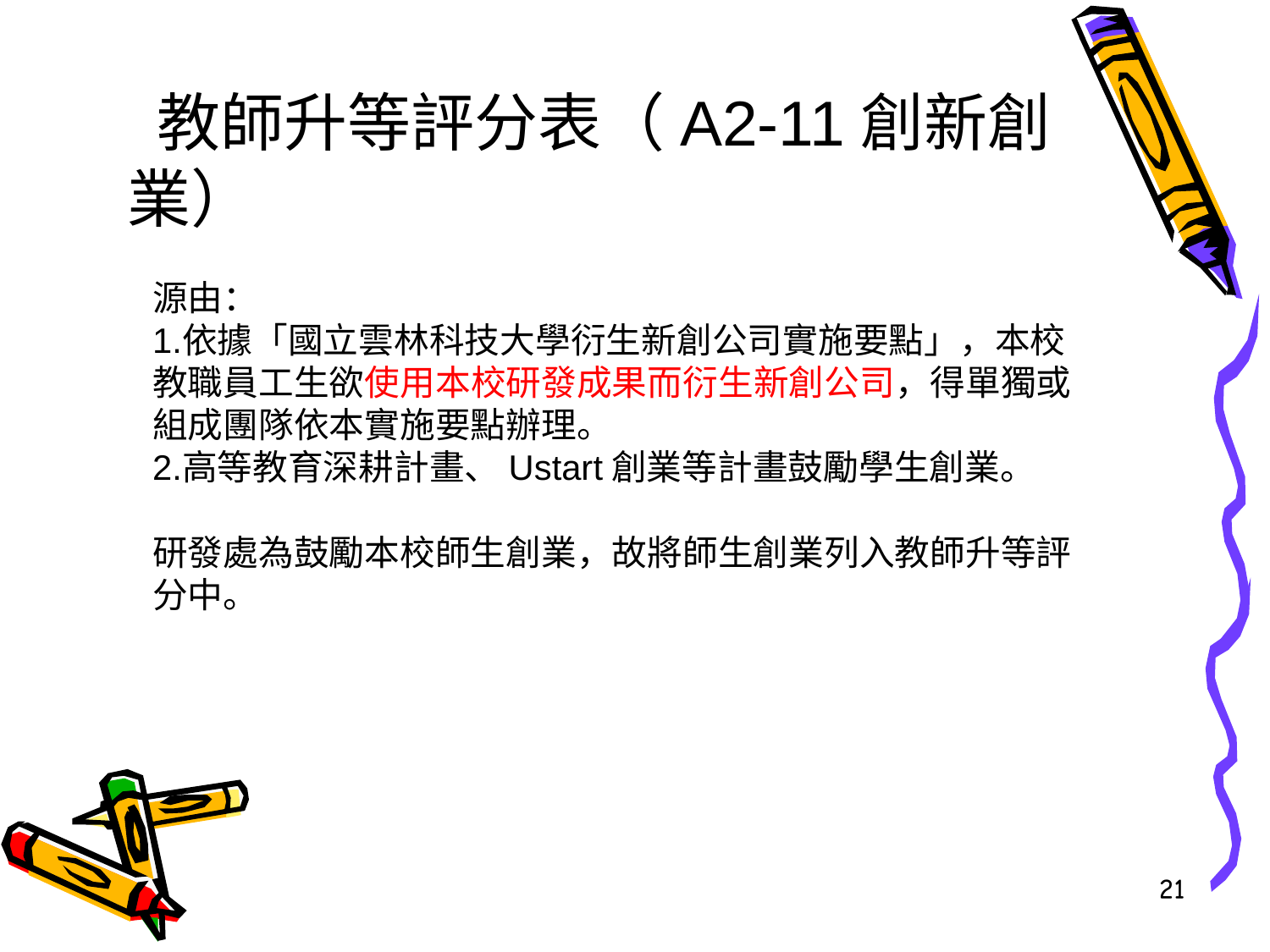

教師升等評分表（A2-11創新創業）
源由：
依據「國立雲林科技大學衍生新創公司實施要點」，本校教職員工生欲使用本校研發成果而衍生新創公司，得單獨或組成團隊依本實施要點辦理。
高等教育深耕計畫、Ustart創業等計畫鼓勵學生創業。

研發處為鼓勵本校師生創業，故將師生創業列入教師升等評分中。
21